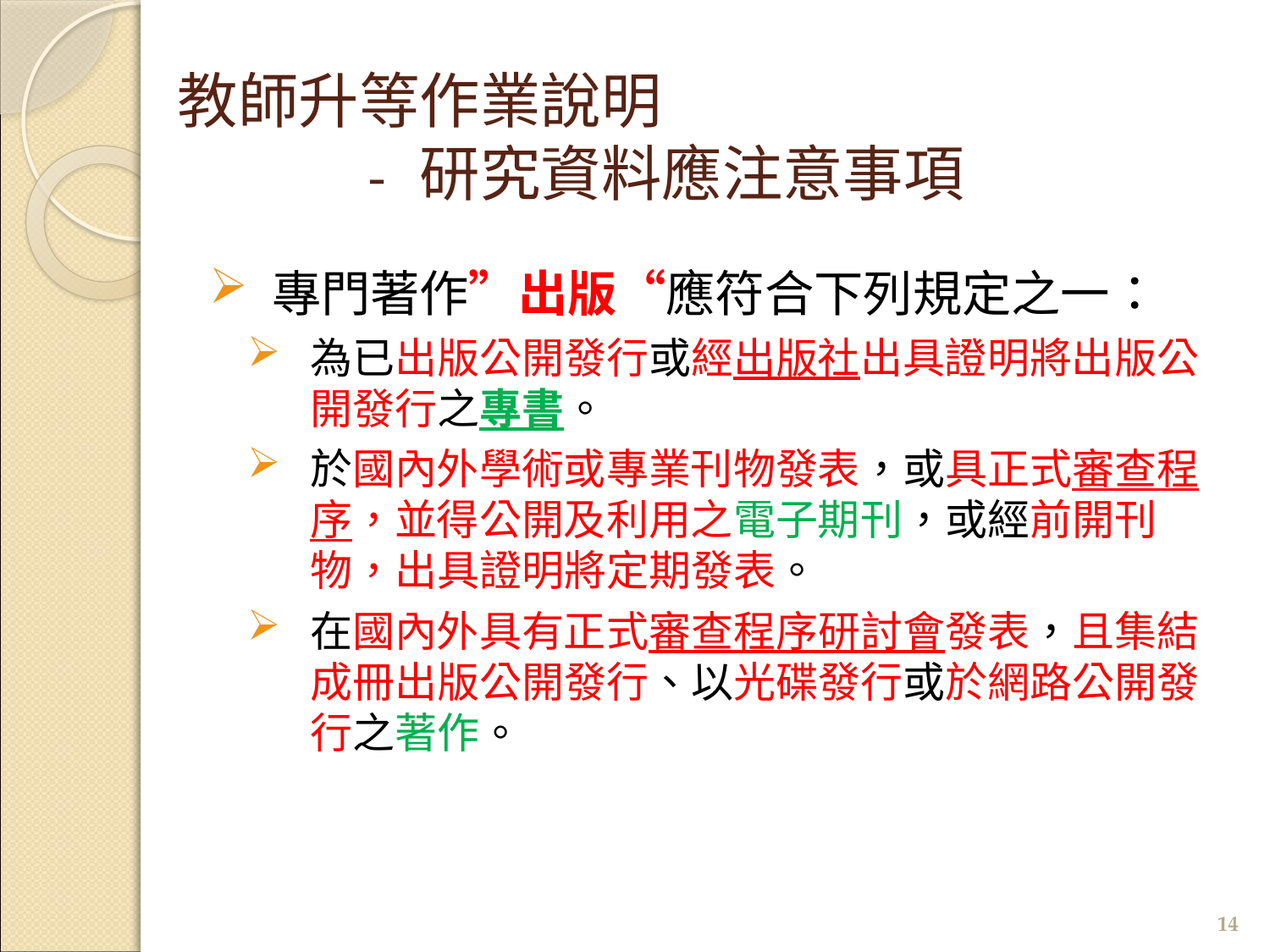

# 教師升等作業說明 - 研究資料應注意事項
專門著作”出版“應符合下列規定之一：
為已出版公開發行或經出版社出具證明將出版公開發行之專書。
於國內外學術或專業刊物發表，或具正式審查程序，並得公開及利用之電子期刊，或經前開刊物，出具證明將定期發表。
在國內外具有正式審查程序研討會發表，且集結成冊出版公開發行、以光碟發行或於網路公開發行之著作。

14